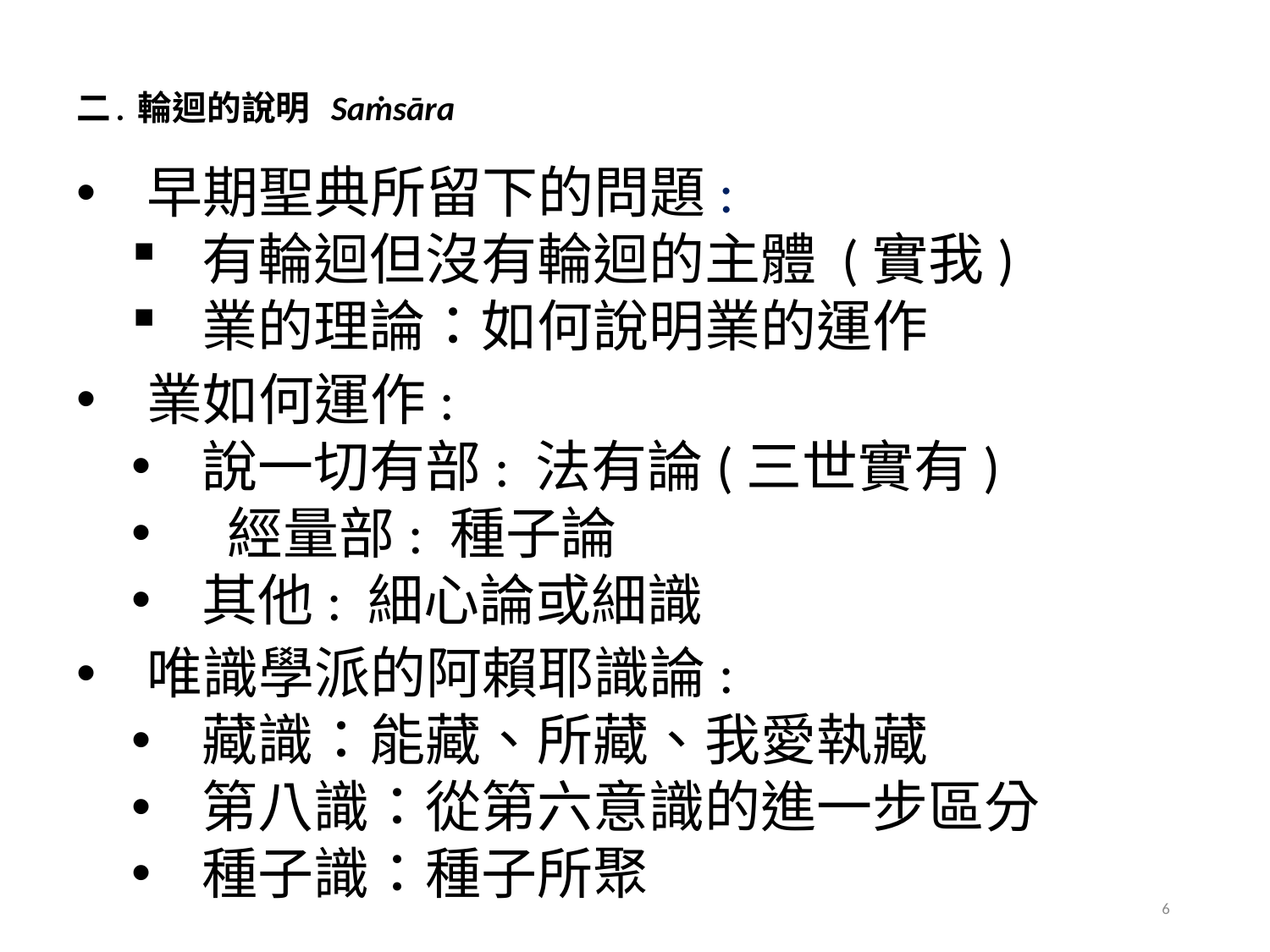

# 二. 輪迴的說明  Saṁsāra
早期聖典所留下的問題:
有輪迴但沒有輪迴的主體 (實我)
業的理論：如何說明業的運作
業如何運作:
說一切有部: 法有論(三世實有)
 經量部: 種子論
其他: 細心論或細識
唯識學派的阿賴耶識論:
藏識：能藏、所藏、我愛執藏
第八識：從第六意識的進一步區分
種子識：種子所聚
6